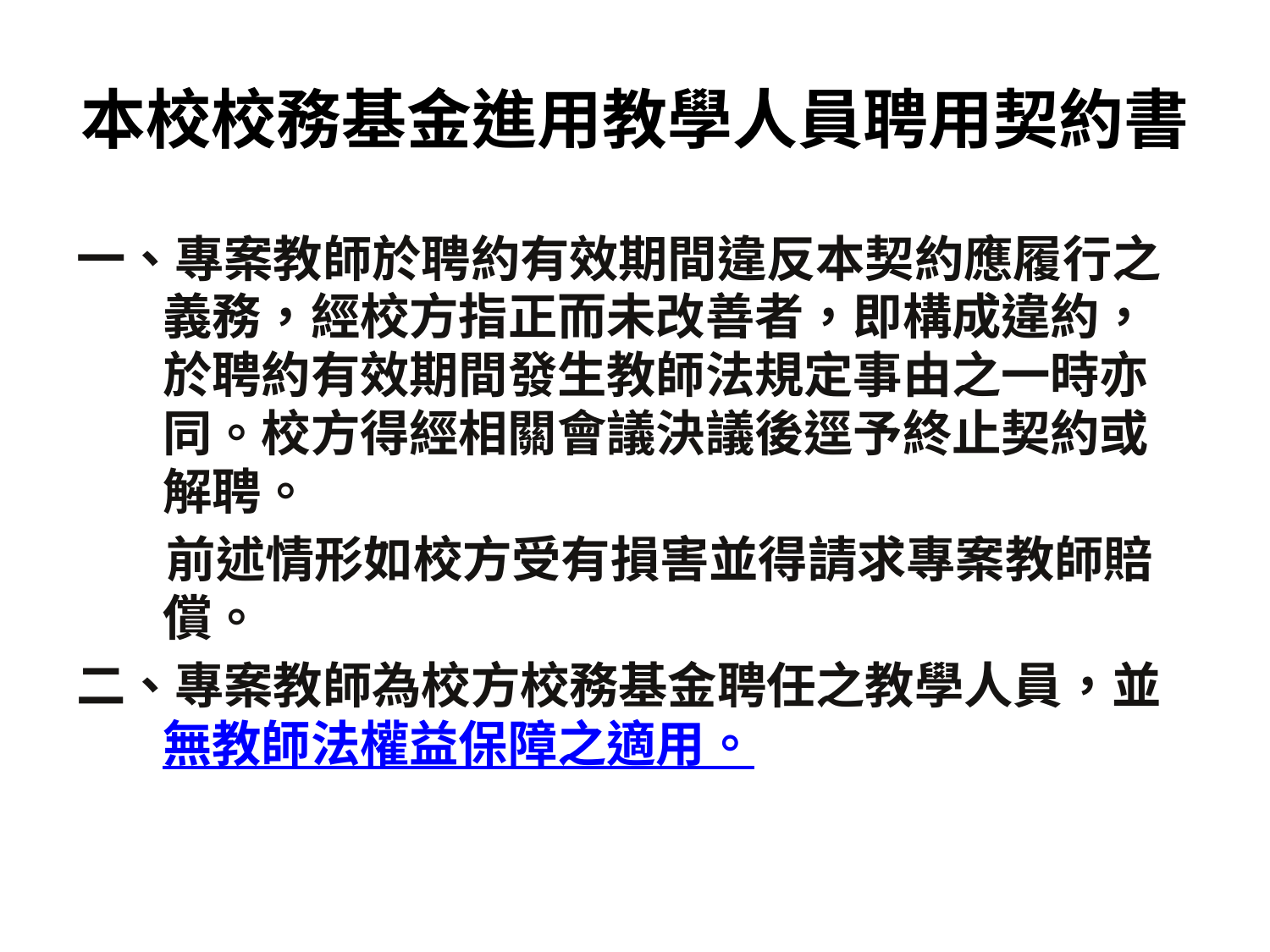

# 本校校務基金進用教學人員聘用契約書
一、專案教師於聘約有效期間違反本契約應履行之義務，經校方指正而未改善者，即構成違約，於聘約有效期間發生教師法規定事由之一時亦同。校方得經相關會議決議後逕予終止契約或解聘。
       前述情形如校方受有損害並得請求專案教師賠償。
二、專案教師為校方校務基金聘任之教學人員，並 無教師法權益保障之適用。